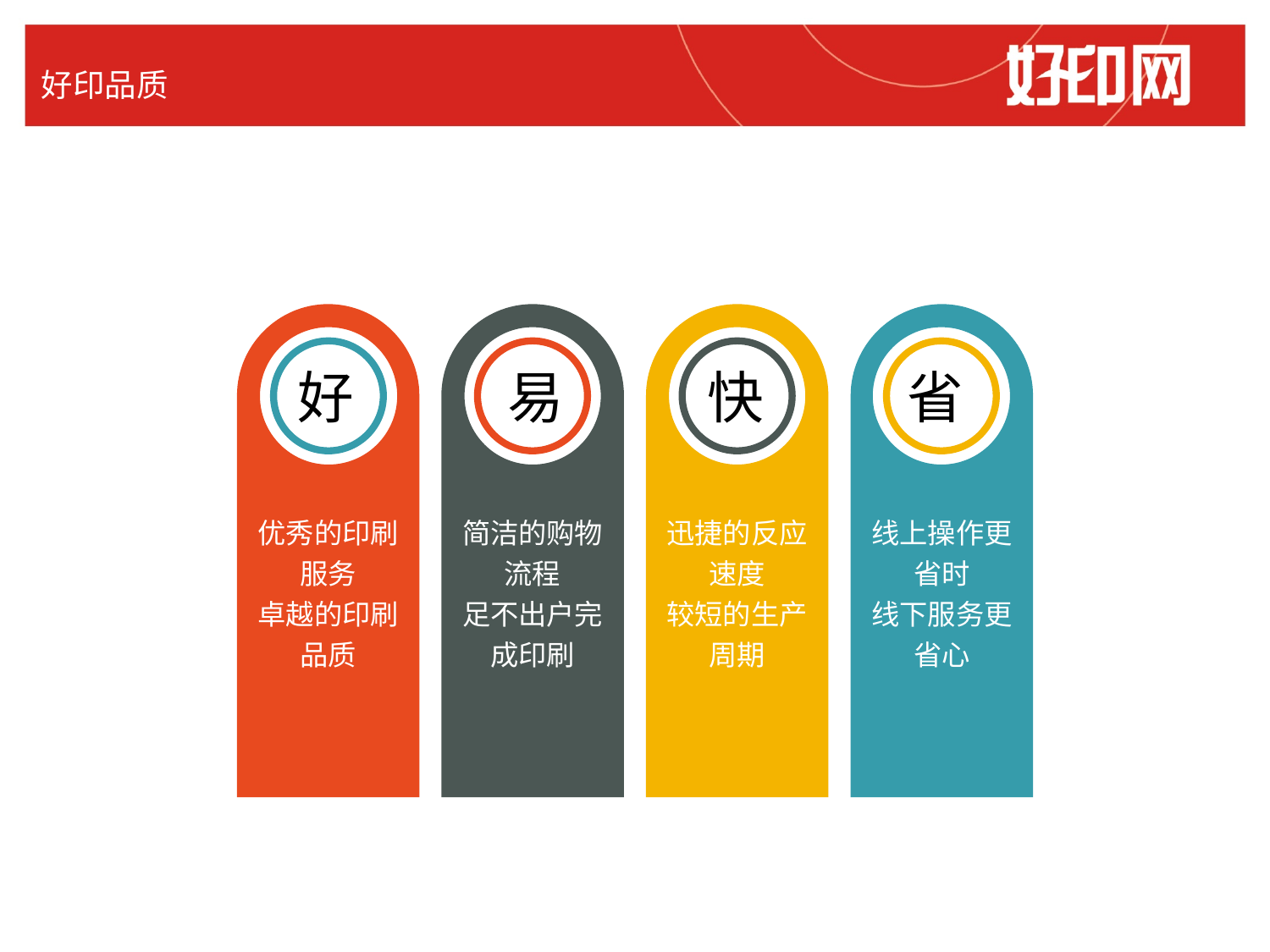

好印品质
优秀的印刷服务
卓越的印刷品质
简洁的购物流程
足不出户完成印刷
迅捷的反应速度
较短的生产周期
线上操作更省时
线下服务更
省心

好
易
快
省